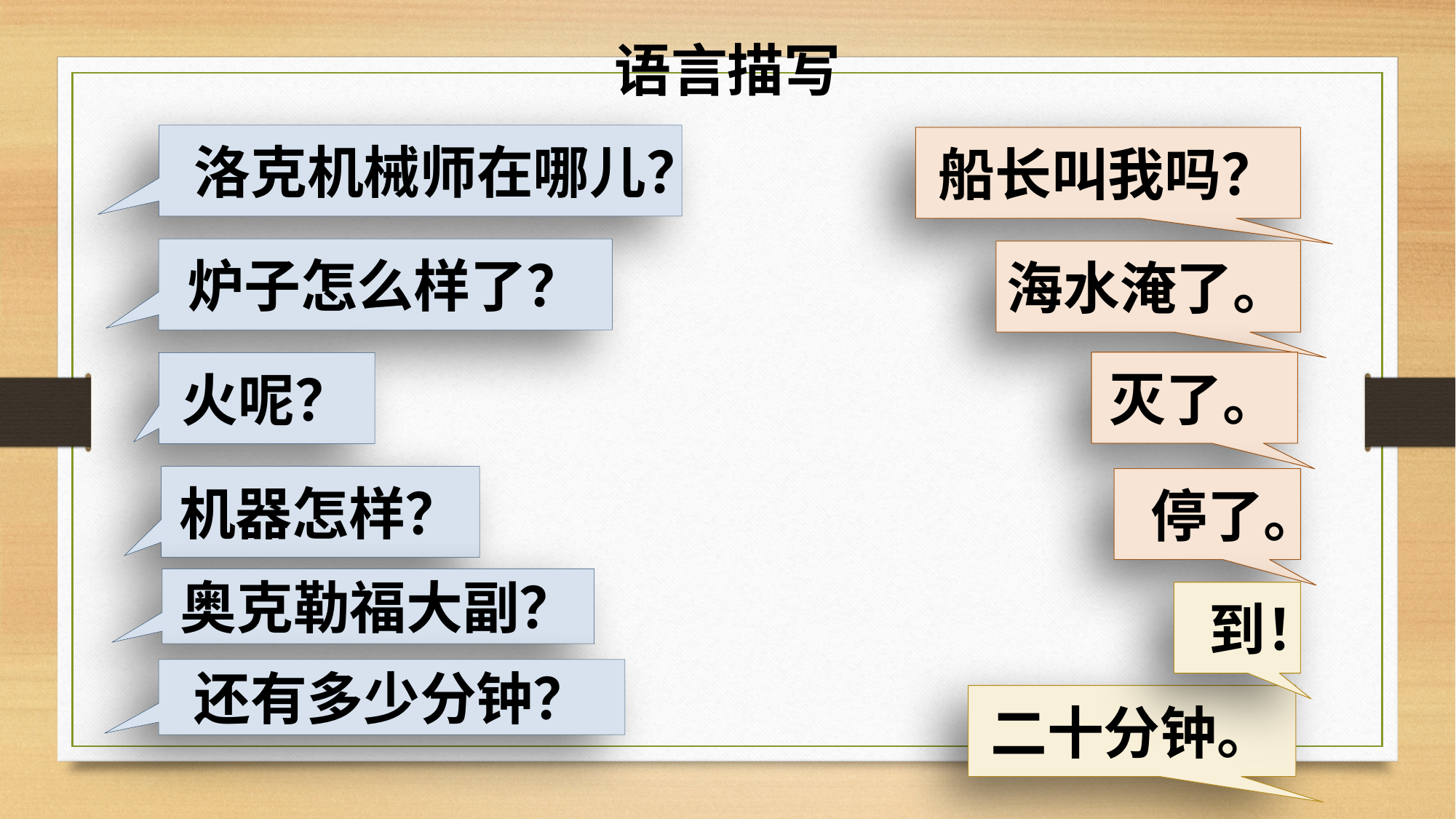

语言描写
洛克机械师在哪儿？
船长叫我吗？
炉子怎么样了？
海水淹了。
灭了。
火呢？
机器怎样？
停了。
奥克勒福大副？
到！
还有多少分钟？
二十分钟。